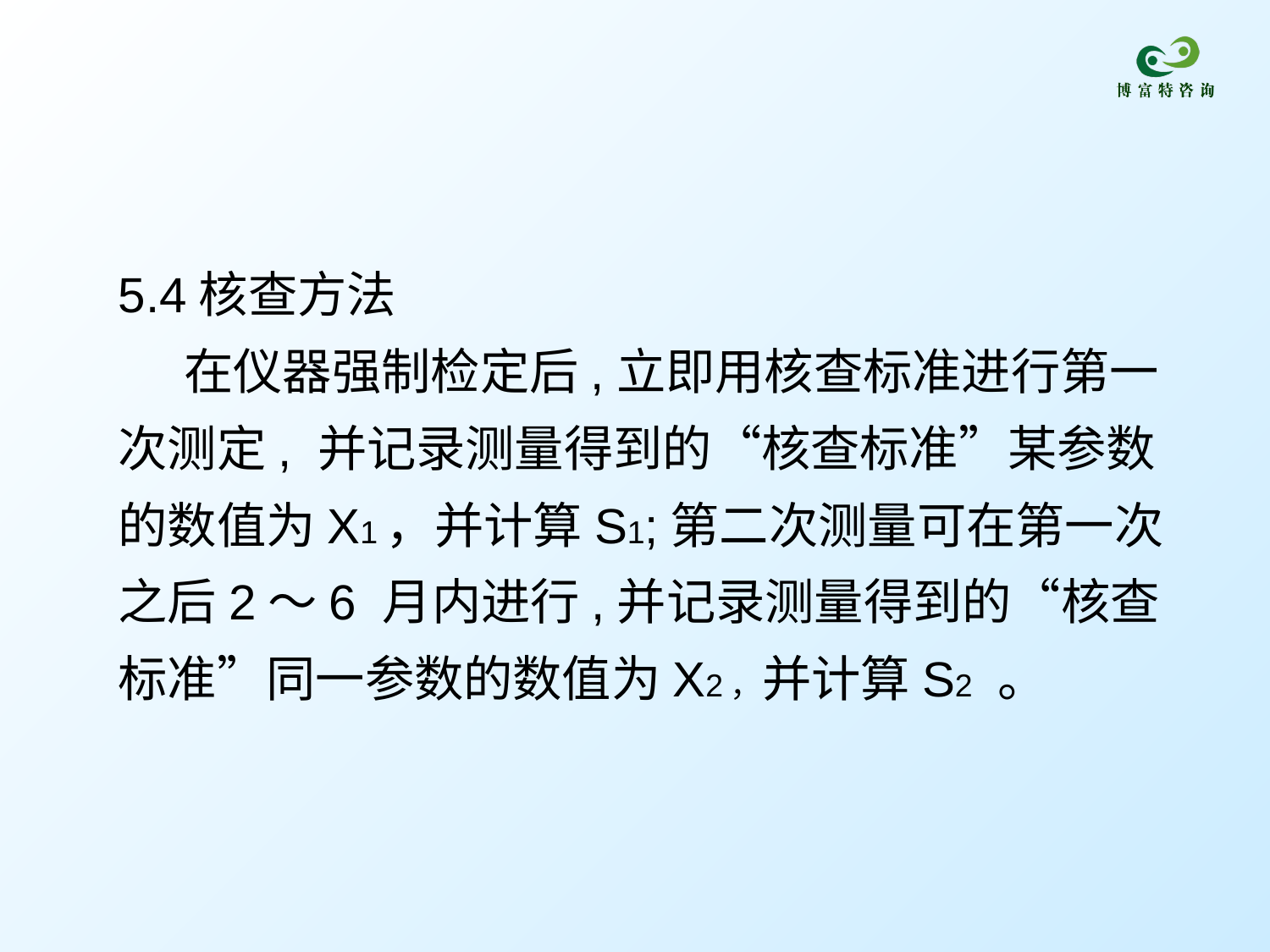

5.4核查方法
      在仪器强制检定后,立即用核查标准进行第一次测定, 并记录测量得到的“核查标准”某参数的数值为X1，并计算S1;第二次测量可在第一次之后2～6 月内进行,并记录测量得到的“核查标准”同一参数的数值为X2，并计算S2 。